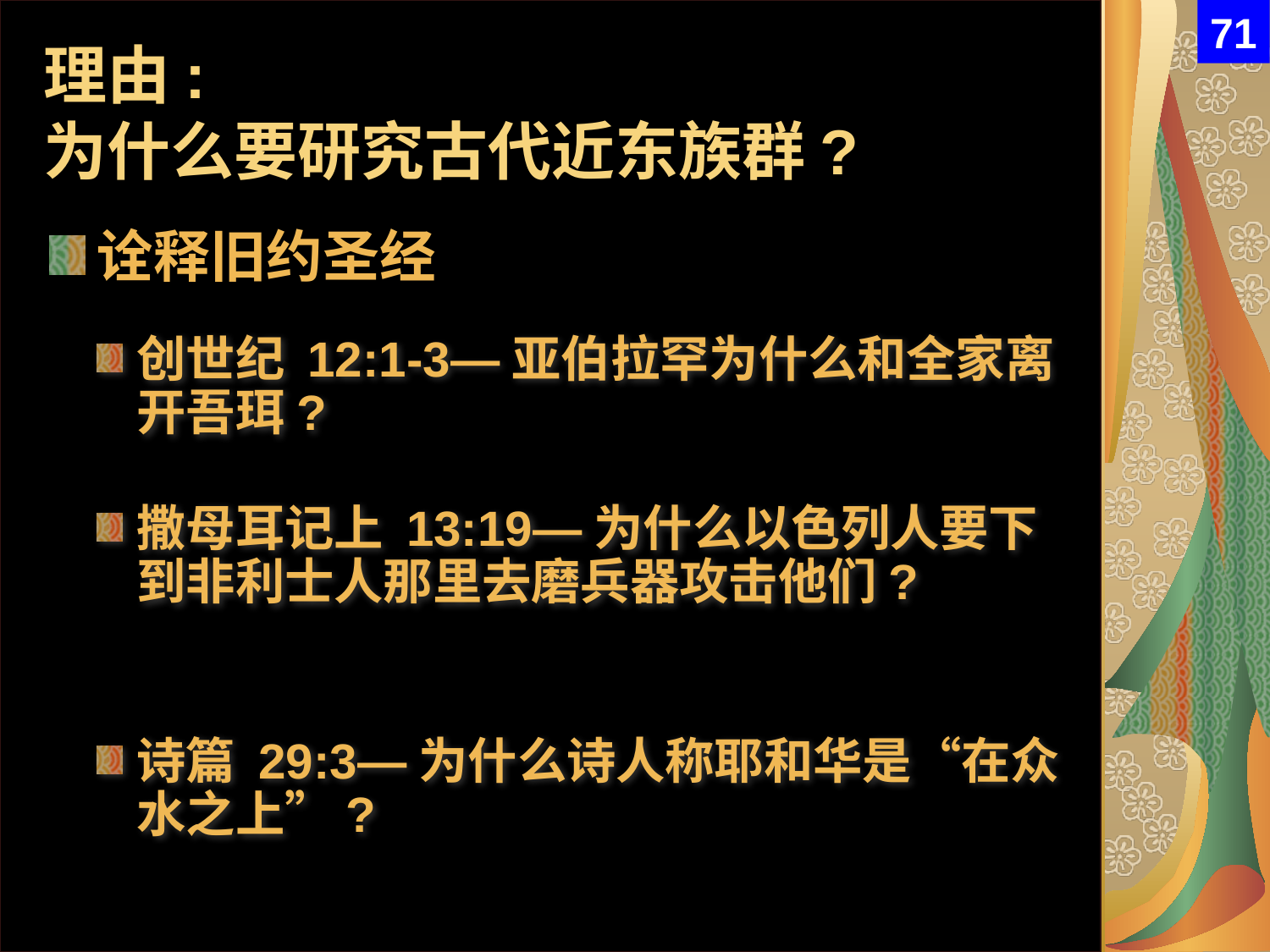

71
# 理由: 为什么要研究古代近东族群?
诠释旧约圣经
创世纪 12:1-3—亚伯拉罕为什么和全家离开吾珥?
撒母耳记上 13:19—为什么以色列人要下到非利士人那里去磨兵器攻击他们?
诗篇 29:3—为什么诗人称耶和华是“在众水之上”?